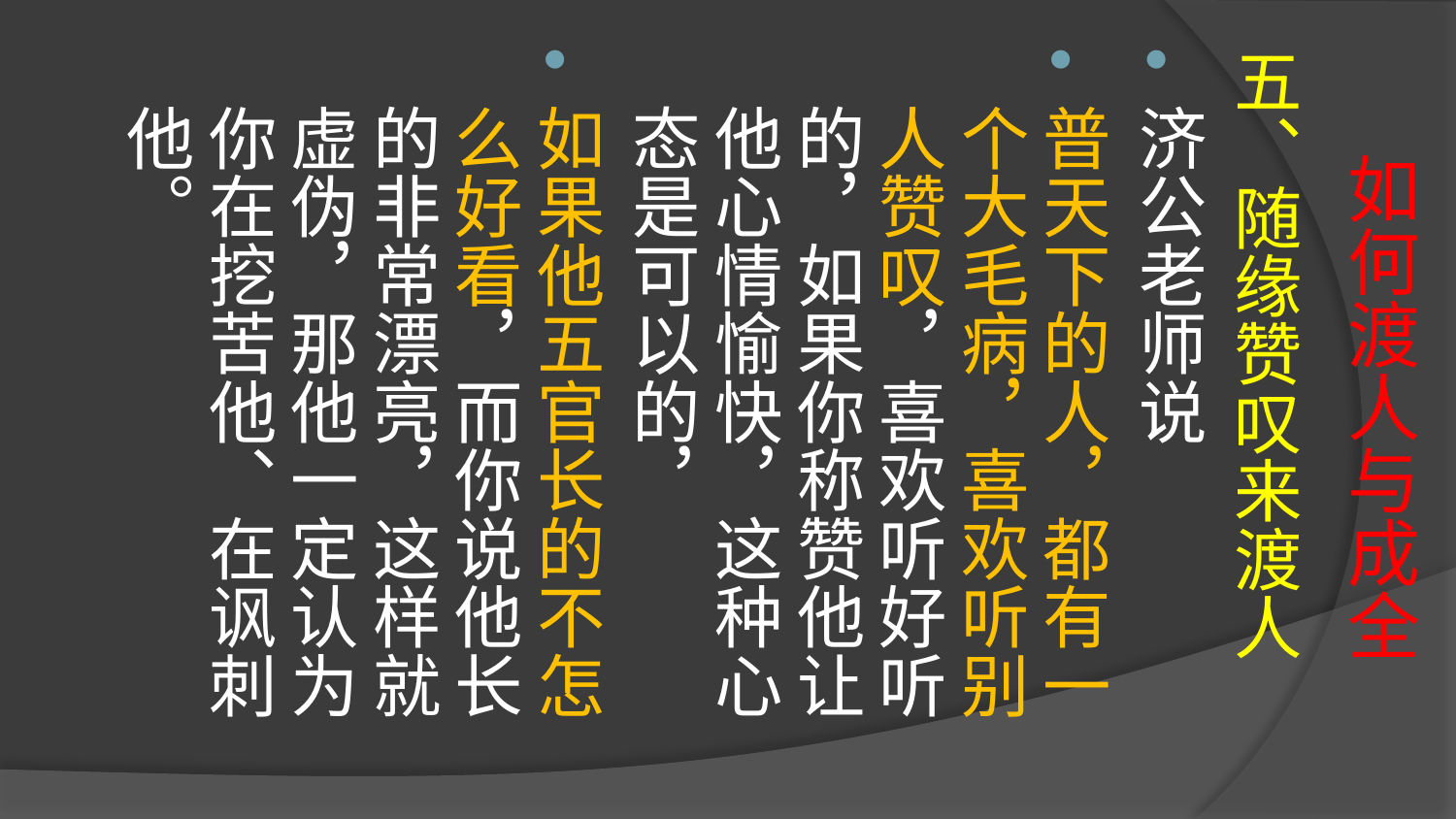

# 如何渡人与成全
五、随缘赞叹来渡人
济公老师说
普天下的人，都有一个大毛病，喜欢听别人赞叹，喜欢听好听的，如果你称赞他让他心情愉快，这种心态是可以的，
如果他五官长的不怎么好看，而你说他长的非常漂亮，这样就虚伪，那他一定认为你在挖苦他、在讽刺他。